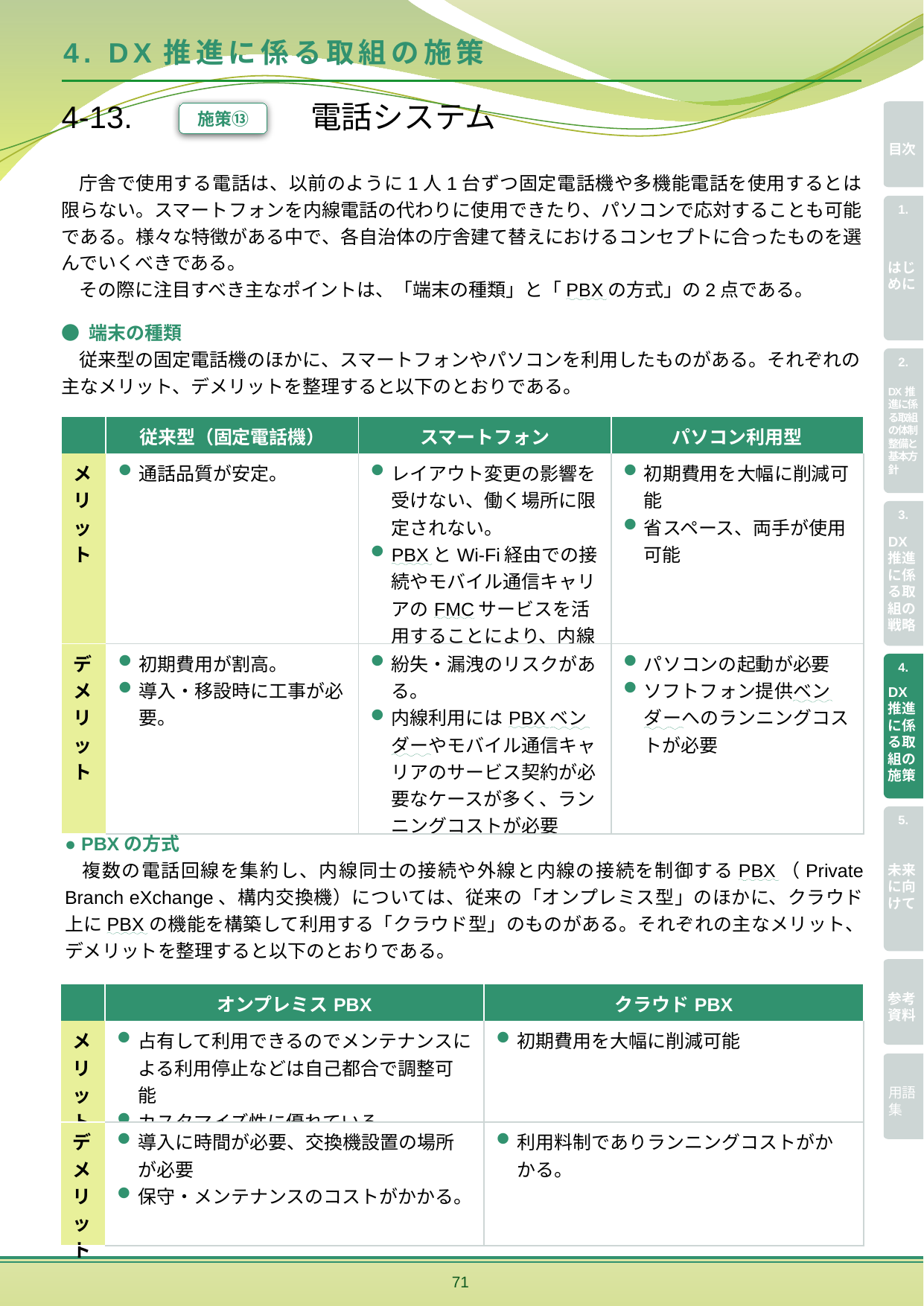

# 4. DX推進に係る取組の施策
4-13. 　　　　　 電話システム
施策⑬
庁舎で使用する電話は、以前のように1人1台ずつ固定電話機や多機能電話を使用するとは限らない。スマートフォンを内線電話の代わりに使用できたり、パソコンで応対することも可能である。様々な特徴がある中で、各自治体の庁舎建て替えにおけるコンセプトに合ったものを選んでいくべきである。
その際に注目すべき主なポイントは、「端末の種類」と「PBXの方式」の2点である。
● 端末の種類
従来型の固定電話機のほかに、スマートフォンやパソコンを利用したものがある。それぞれの主なメリット、デメリットを整理すると以下のとおりである。
|  | 従来型（固定電話機） | スマートフォン | パソコン利用型 |
| --- | --- | --- | --- |
| メリット | 通話品質が安定。 | レイアウト変更の影響を受けない、働く場所に限定されない。 PBXとWi-Fi経由での接続やモバイル通信キャリアのFMCサービスを活用することにより、内線子機としても利用可能 | 初期費用を大幅に削減可能 省スペース、両手が使用可能 |
| デメリット | 初期費用が割高。 導入・移設時に工事が必要。 | 紛失・漏洩のリスクがある。 内線利用にはPBXベンダーやモバイル通信キャリアのサービス契約が必要なケースが多く、ランニングコストが必要 | パソコンの起動が必要 ソフトフォン提供ベンダーへのランニングコストが必要 |
● PBXの方式
複数の電話回線を集約し、内線同士の接続や外線と内線の接続を制御するPBX（Private Branch eXchange、構内交換機）については、従来の「オンプレミス型」のほかに、クラウド上にPBXの機能を構築して利用する「クラウド型」のものがある。それぞれの主なメリット、デメリットを整理すると以下のとおりである。
|  | オンプレミスPBX | クラウドPBX |
| --- | --- | --- |
| メリット | 占有して利用できるのでメンテナンスによる利用停止などは自己都合で調整可能 カスタマイズ性に優れている。 | 初期費用を大幅に削減可能 |
| デメリット | 導入に時間が必要、交換機設置の場所が必要 保守・メンテナンスのコストがかかる。 | 利用料制でありランニングコストがかかる。 |
71